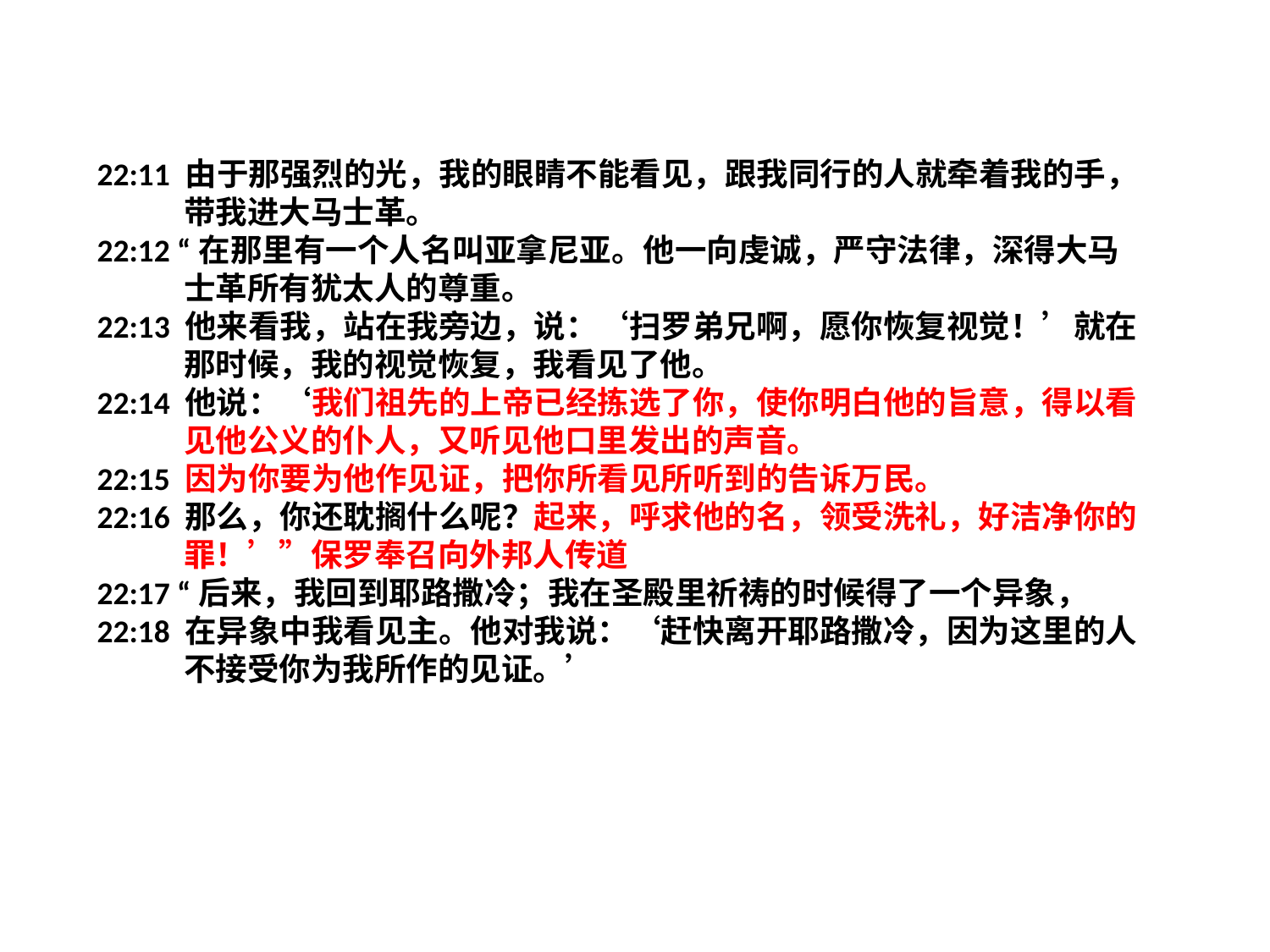

22:11 由于那强烈的光，我的眼睛不能看见，跟我同行的人就牵着我的手，
           带我进大马士革。
22:12 “在那里有一个人名叫亚拿尼亚。他一向虔诚，严守法律，深得大马
           士革所有犹太人的尊重。
22:13 他来看我，站在我旁边，说：‘扫罗弟兄啊，愿你恢复视觉！’就在
           那时候，我的视觉恢复，我看见了他。
22:14 他说：‘我们祖先的上帝已经拣选了你，使你明白他的旨意，得以看
           见他公义的仆人，又听见他口里发出的声音。
22:15 因为你要为他作见证，把你所看见所听到的告诉万民。
22:16 那么，你还耽搁什么呢？起来，呼求他的名，领受洗礼，好洁净你的
           罪！’”保罗奉召向外邦人传道
22:17 “后来，我回到耶路撒冷；我在圣殿里祈祷的时候得了一个异象，
22:18 在异象中我看见主。他对我说：‘赶快离开耶路撒冷，因为这里的人
           不接受你为我所作的见证。’